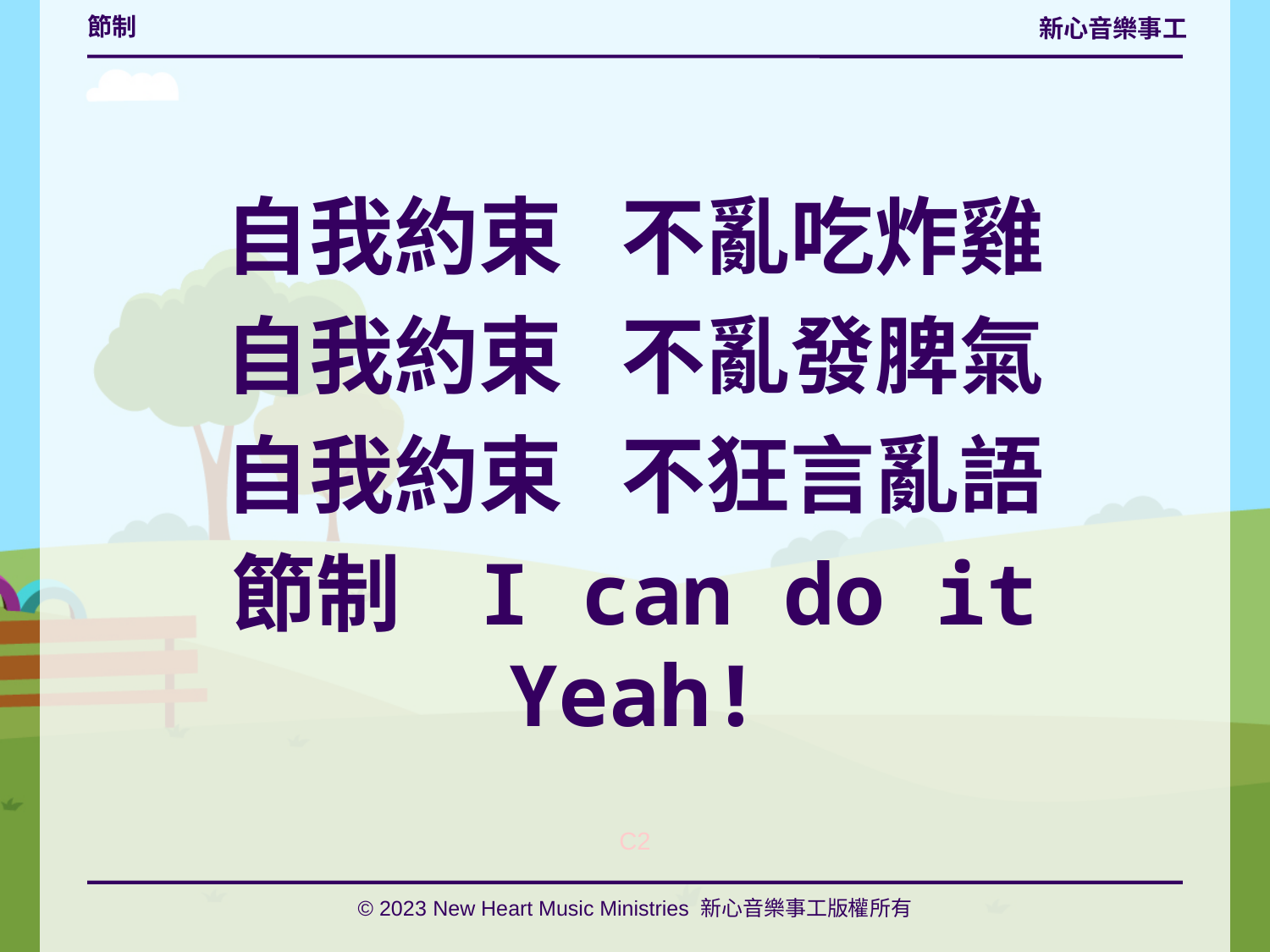

# 節制
自我約束   不亂吃炸雞
自我約束   不亂發脾氣
自我約束   不狂言亂語
節制   I can do it Yeah!
C2
© 2023 New Heart Music Ministries 新心音樂事工版權所有